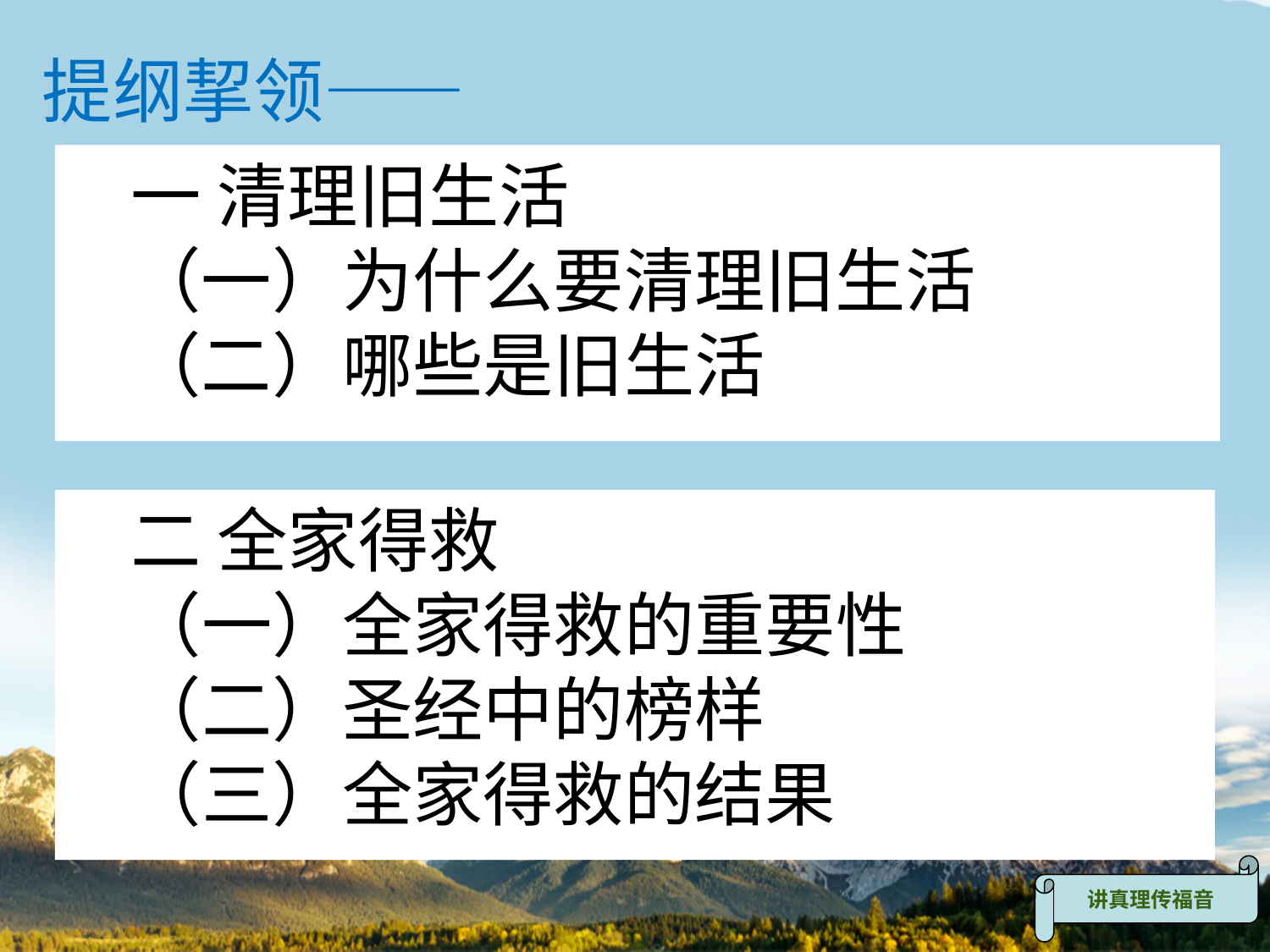

提纲挈领——
一 清理旧生活
（一）为什么要清理旧生活
（二）哪些是旧生活

二 全家得救
（一）全家得救的重要性
（二）圣经中的榜样
（三）全家得救的结果

讲真理传福音